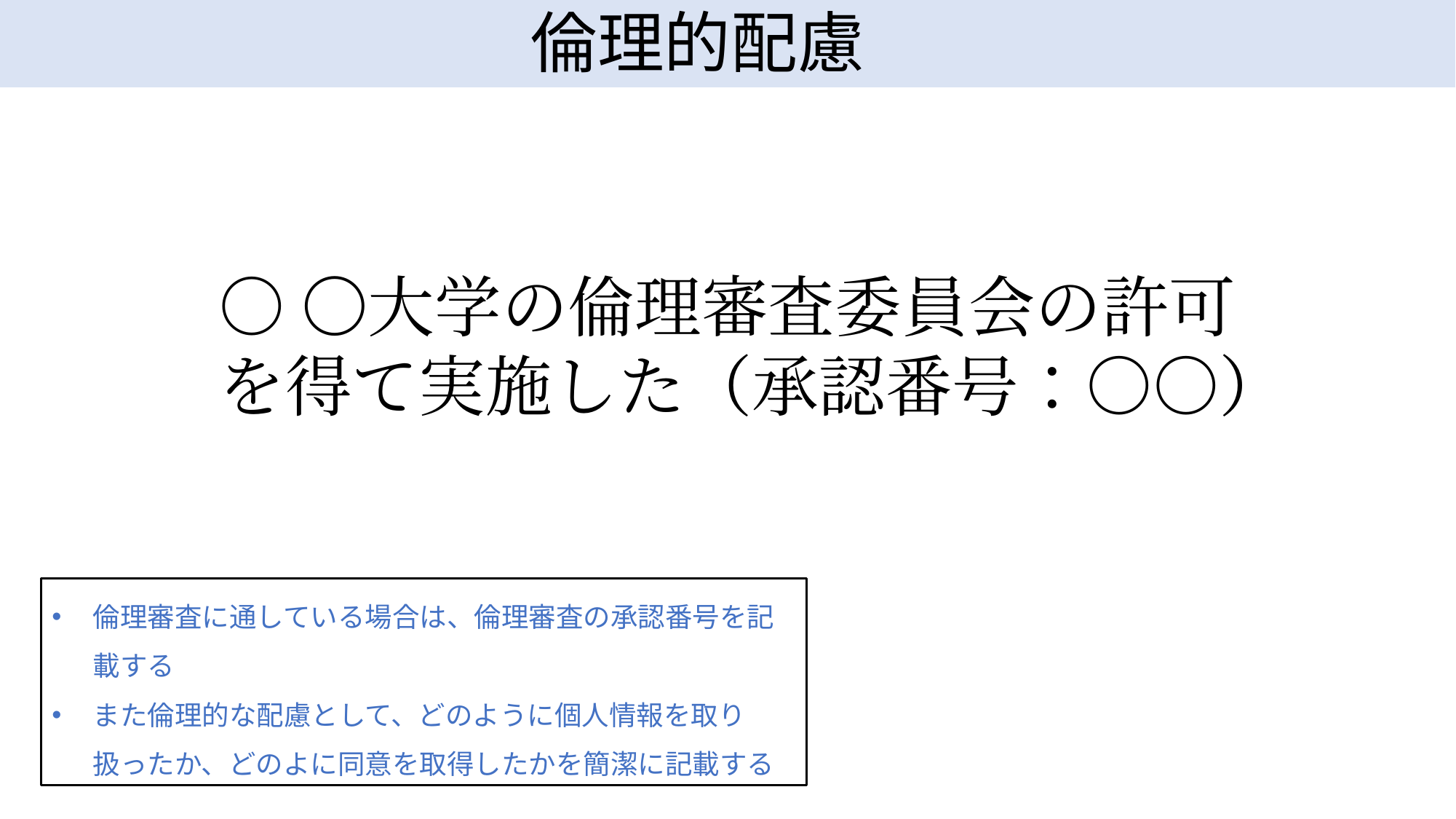

倫理的配慮

○〇大学の倫理審査委員会の許可を得て実施した（承認番号：○○）
倫理審査に通している場合は、倫理審査の承認番号を記載する
また倫理的な配慮として、どのように個人情報を取り扱ったか、どのよに同意を取得したかを簡潔に記載する